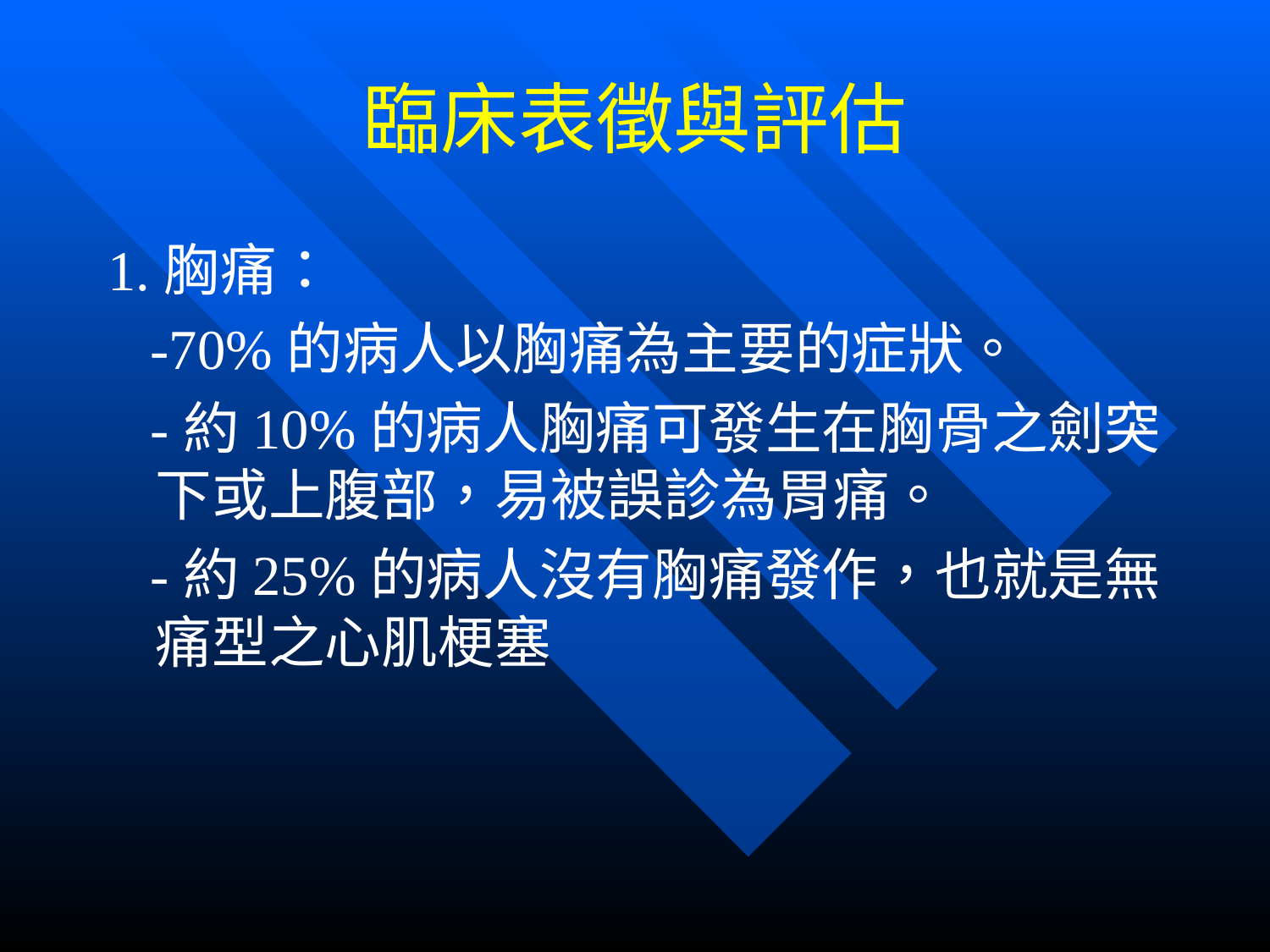

# 臨床表徵與評估
1.胸痛：
   -70%的病人以胸痛為主要的症狀。
   -約10%的病人胸痛可發生在胸骨之劍突下或上腹部，易被誤診為胃痛。
   -約25%的病人沒有胸痛發作，也就是無痛型之心肌梗塞